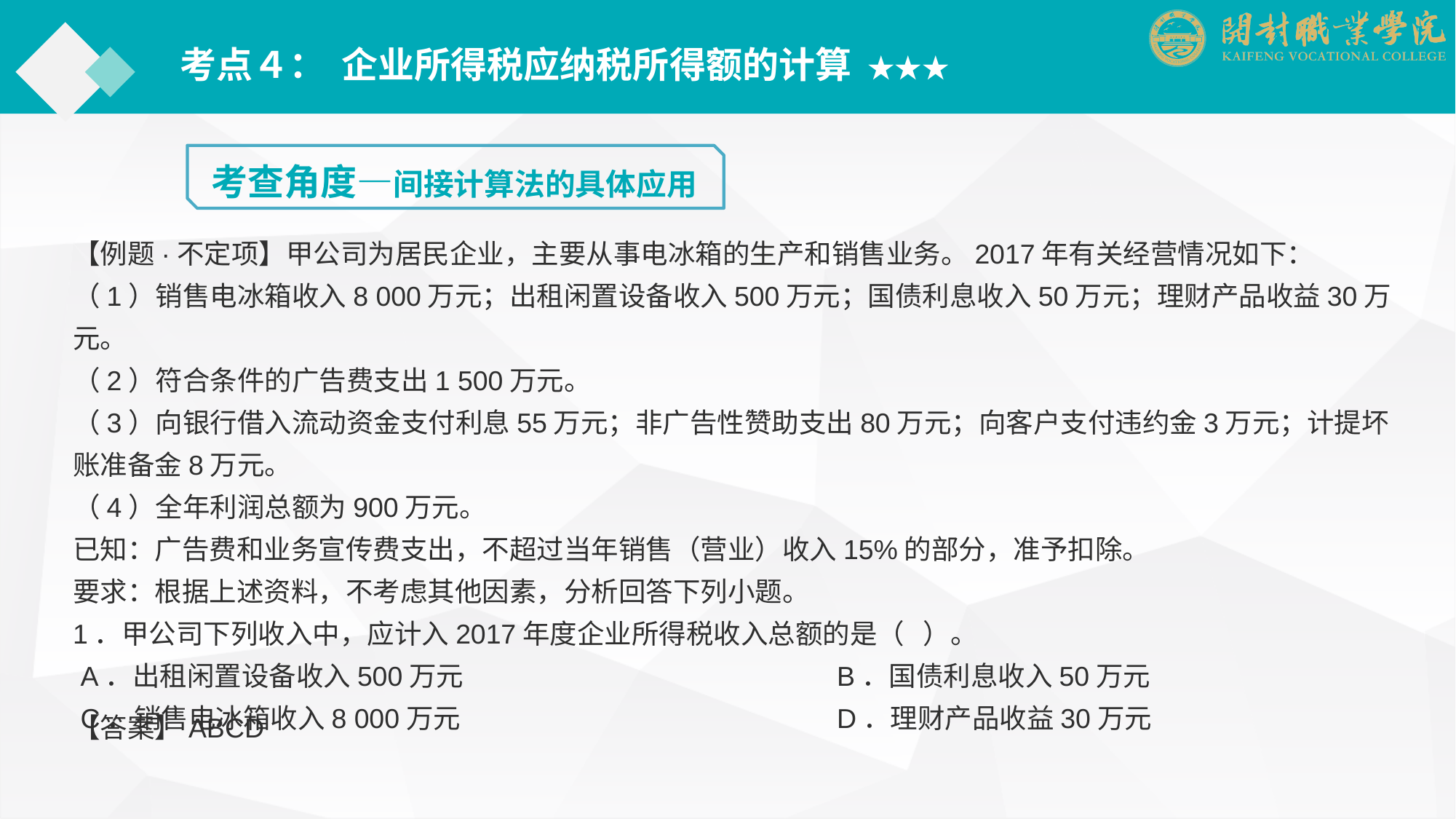

考点４：  企业所得税应纳税所得额的计算  ★★★
考查角度—间接计算法的具体应用

【例题·不定项】甲公司为居民企业，主要从事电冰箱的生产和销售业务。2017年有关经营情况如下：
（1）销售电冰箱收入8 000万元；出租闲置设备收入500万元；国债利息收入50万元；理财产品收益30万元。
（2）符合条件的广告费支出1 500万元。
（3）向银行借入流动资金支付利息55万元；非广告性赞助支出80万元；向客户支付违约金3万元；计提坏账准备金8万元。
（4）全年利润总额为900万元。
已知：广告费和业务宣传费支出，不超过当年销售（营业）收入15%的部分，准予扣除。
要求：根据上述资料，不考虑其他因素，分析回答下列小题。
1．甲公司下列收入中，应计入2017年度企业所得税收入总额的是（   ）。
 A．出租闲置设备收入500万元				B．国债利息收入50万元
 C．销售电冰箱收入8 000万元				D．理财产品收益30万元
【答案】ABCD